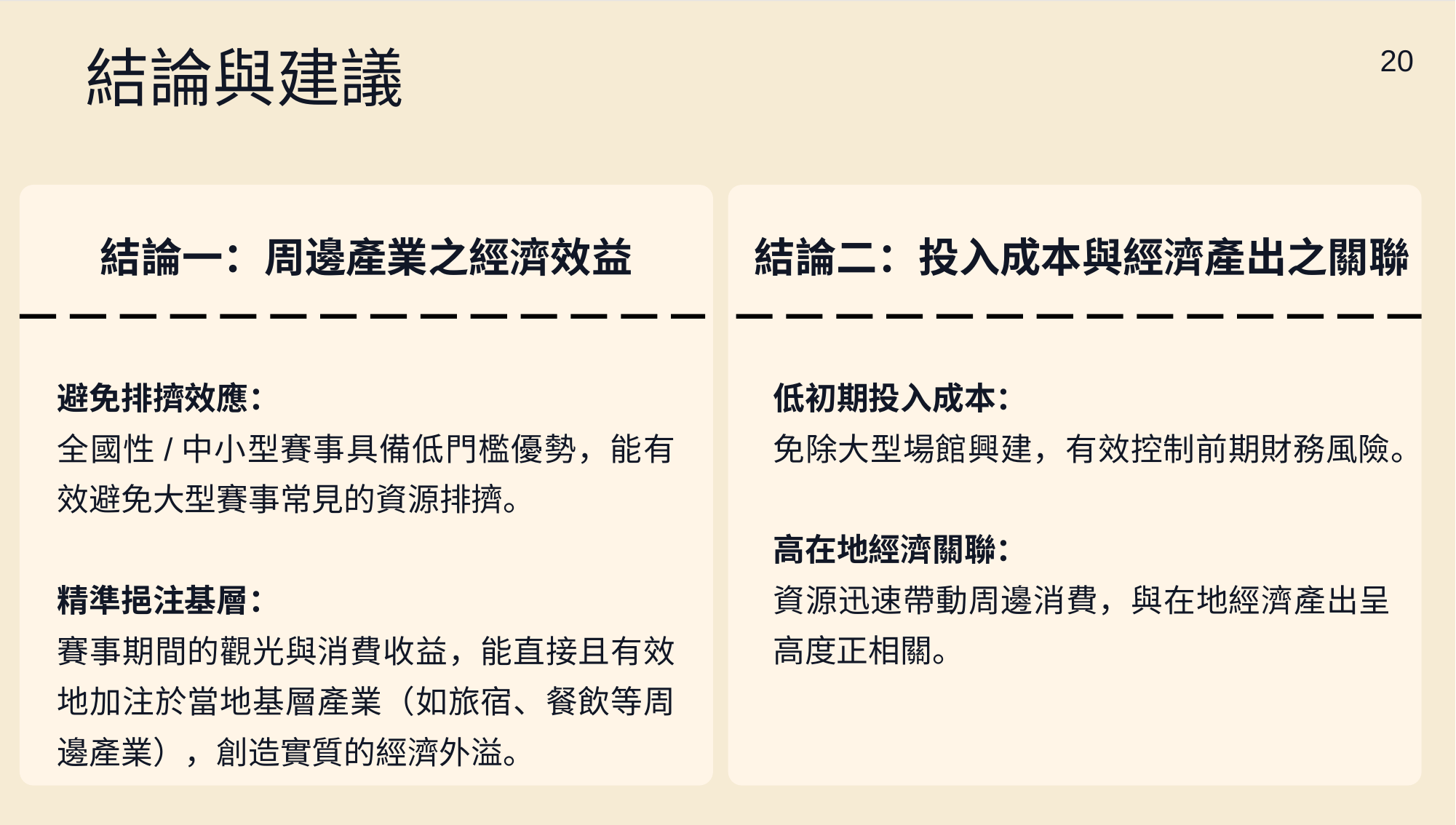

20
結論與建議

結論一：周邊產業之經濟效益
結論二：投入成本與經濟產出之關聯

避免排擠效應：
全國性/中小型賽事具備低門檻優勢，能有效避免大型賽事常見的資源排擠。

精準挹注基層：
賽事期間的觀光與消費收益，能直接且有效地加注於當地基層產業（如旅宿、餐飲等周邊產業），創造實質的經濟外溢。
低初期投入成本：
免除大型場館興建，有效控制前期財務風險。

高在地經濟關聯：
資源迅速帶動周邊消費，與在地經濟產出呈高度正相關。